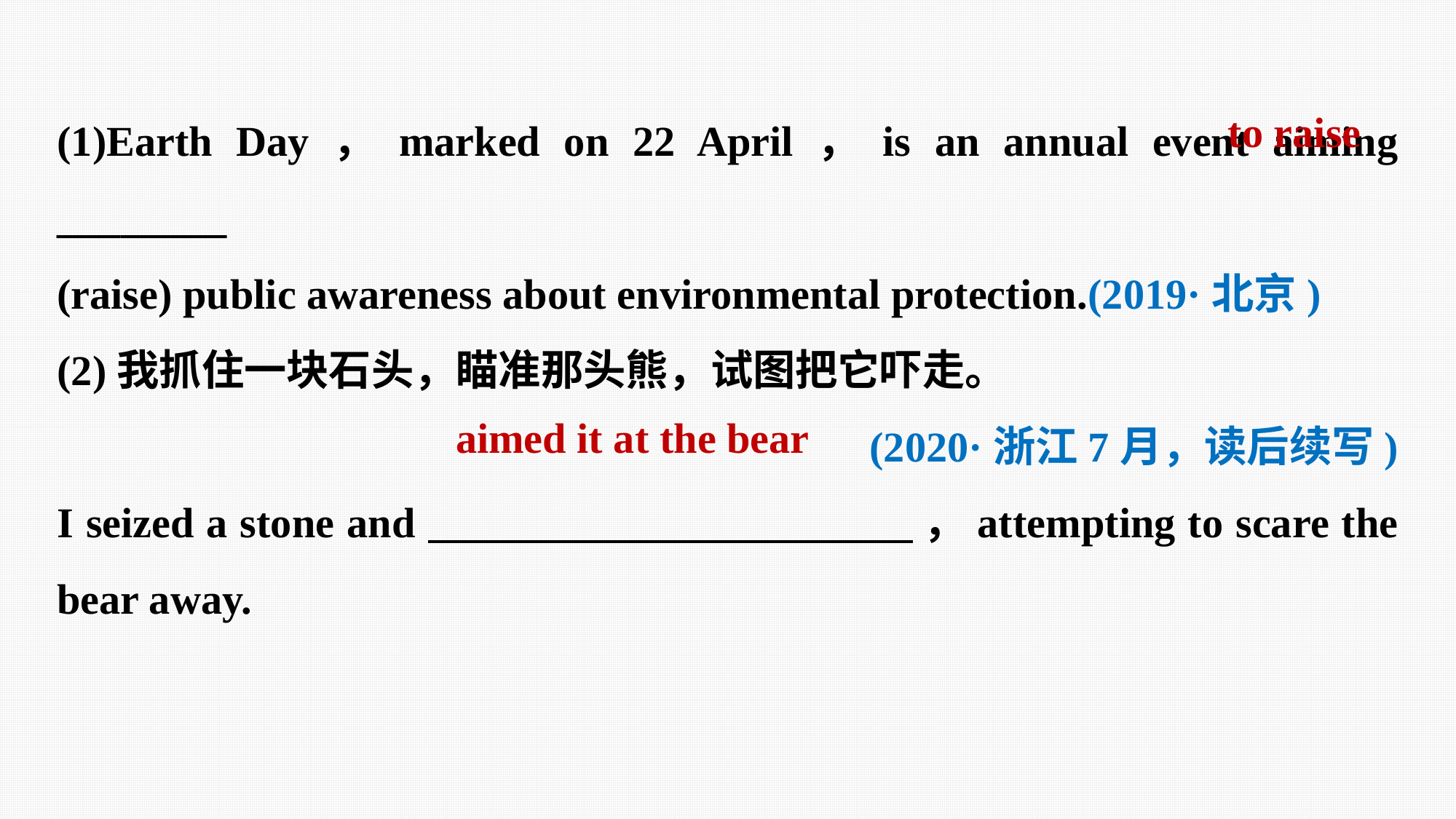

(1)Earth Day，marked on 22 April，is an annual event aiming ________
(raise) public awareness about environmental protection.(2019·北京)
(2)我抓住一块石头，瞄准那头熊，试图把它吓走。
(2020·浙江7月，读后续写)
I seized a stone and                                        ，attempting to scare the bear away.
to raise
aimed it at the bear